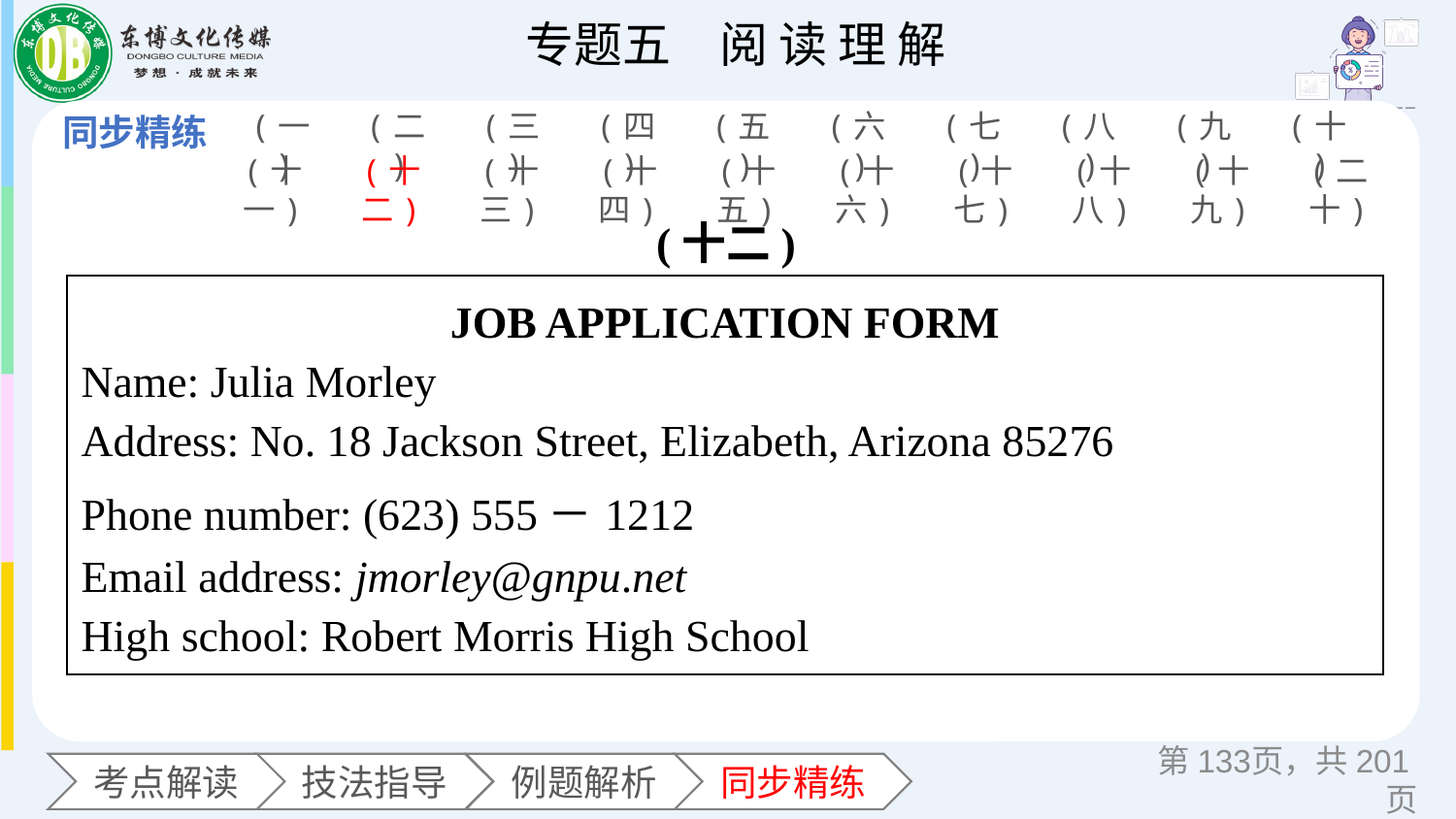

(一)
(二)
(三)
(四)
(五)
(六)
(七)
(八)
(九)
(十)
(十一)
(十二)
(十三)
(十四)
(十五)
(十六)
(十七)
(十八)
(十九)
(二十)
(十二)
| JOB APPLICATION FORM Name: Julia Morley Address: No. 18 Jackson Street, Elizabeth, Arizona 85276 Phone number: (623) 555－1212 Email address: jmorley@gnpu.net High school: Robert Morris High School |
| --- |
第133页，共201页